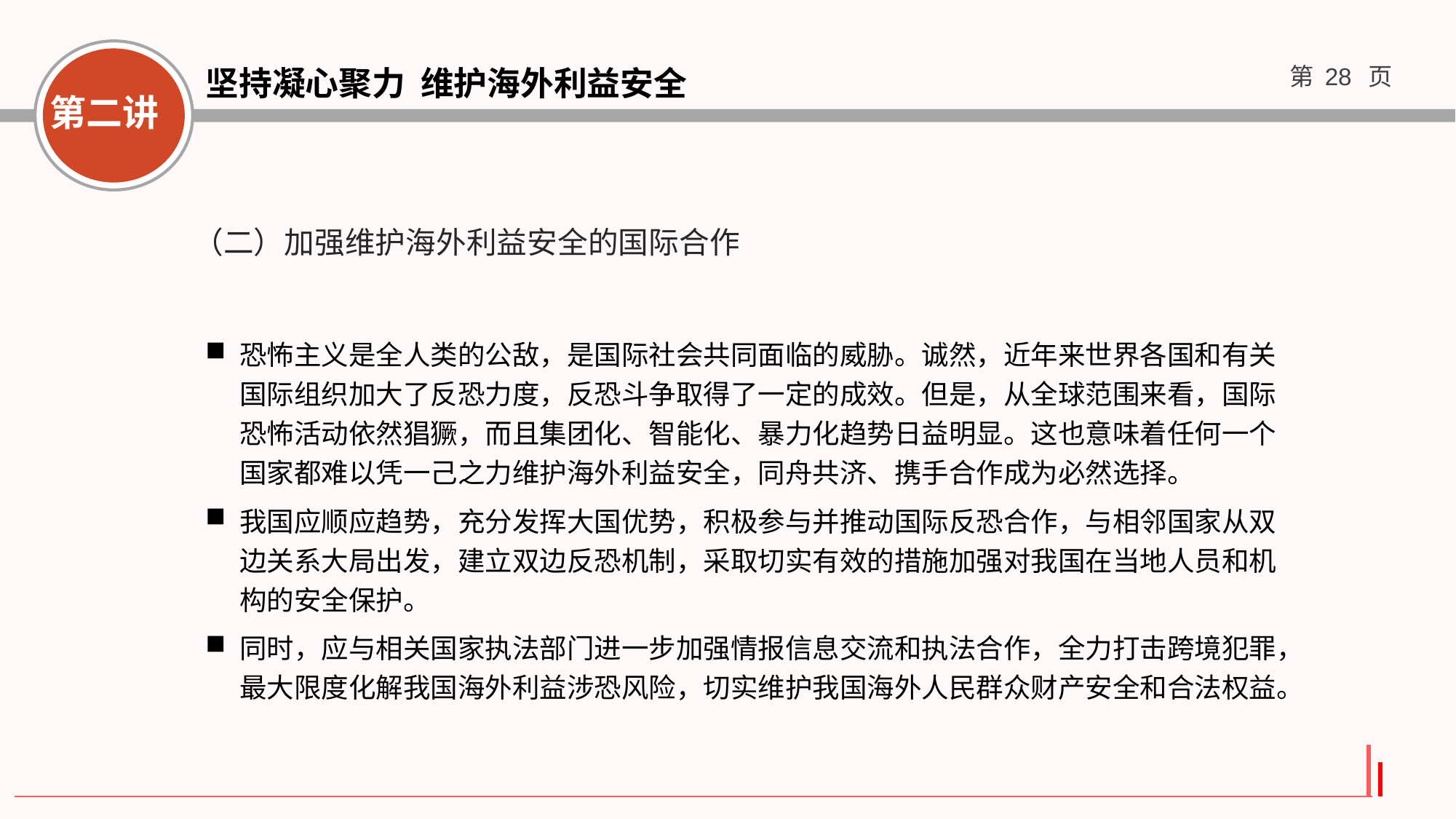

（二）加强维护海外利益安全的国际合作
恐怖主义是全人类的公敌，是国际社会共同面临的威胁。诚然，近年来世界各国和有关国际组织加大了反恐力度，反恐斗争取得了一定的成效。但是，从全球范围来看，国际恐怖活动依然猖獗，而且集团化、智能化、暴力化趋势日益明显。这也意味着任何一个国家都难以凭一己之力维护海外利益安全，同舟共济、携手合作成为必然选择。
我国应顺应趋势，充分发挥大国优势，积极参与并推动国际反恐合作，与相邻国家从双边关系大局出发，建立双边反恐机制，采取切实有效的措施加强对我国在当地人员和机构的安全保护。
同时，应与相关国家执法部门进一步加强情报信息交流和执法合作，全力打击跨境犯罪，最大限度化解我国海外利益涉恐风险，切实维护我国海外人民群众财产安全和合法权益。